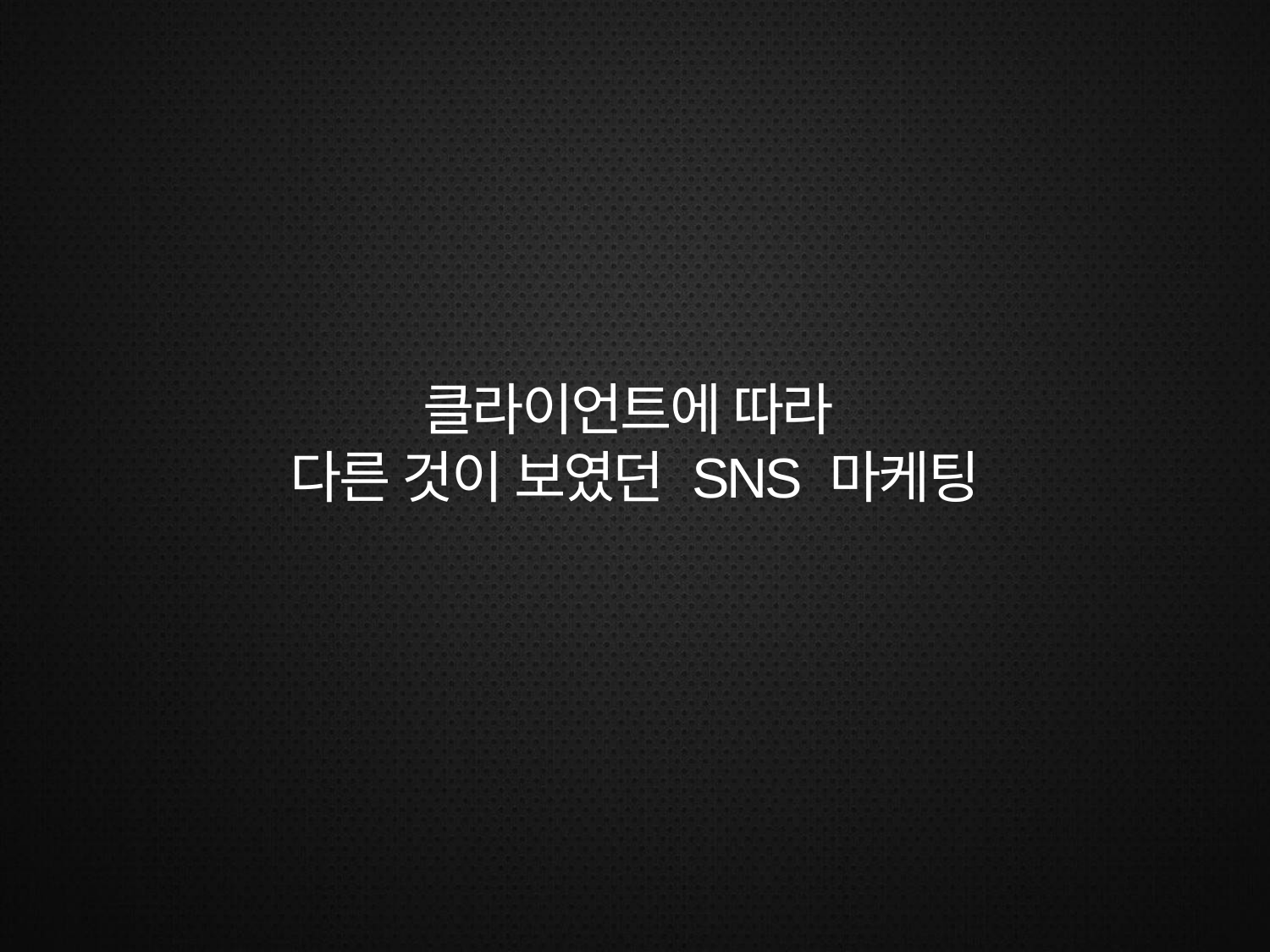

클라이언트에 따라
다른 것이 보였던 SNS 마케팅